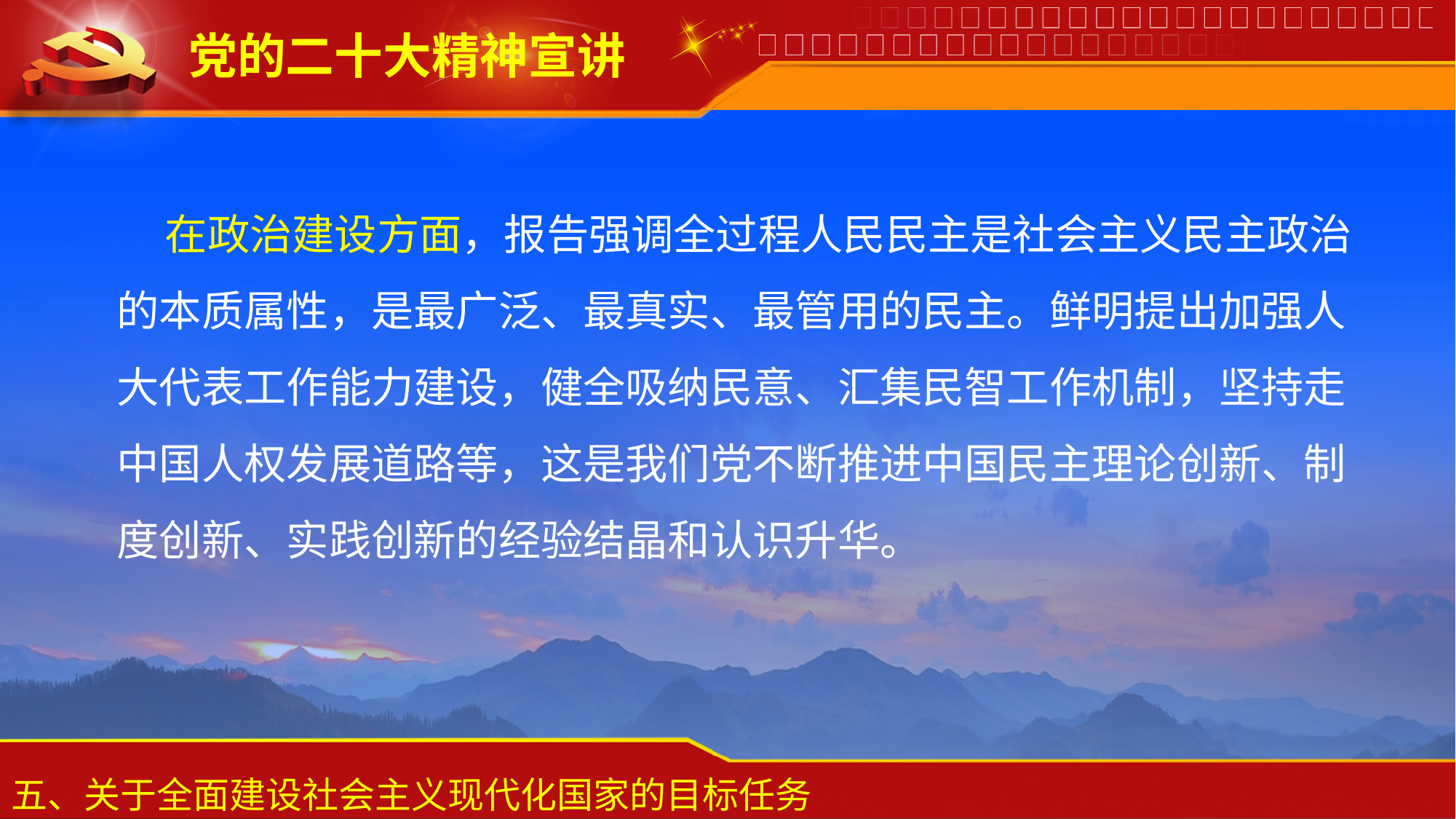

党的二十大精神宣讲
    在政治建设方面，报告强调全过程人民民主是社会主义民主政治的本质属性，是最广泛、最真实、最管用的民主。鲜明提出加强人大代表工作能力建设，健全吸纳民意、汇集民智工作机制，坚持走中国人权发展道路等，这是我们党不断推进中国民主理论创新、制度创新、实践创新的经验结晶和认识升华。
五、关于全面建设社会主义现代化国家的目标任务